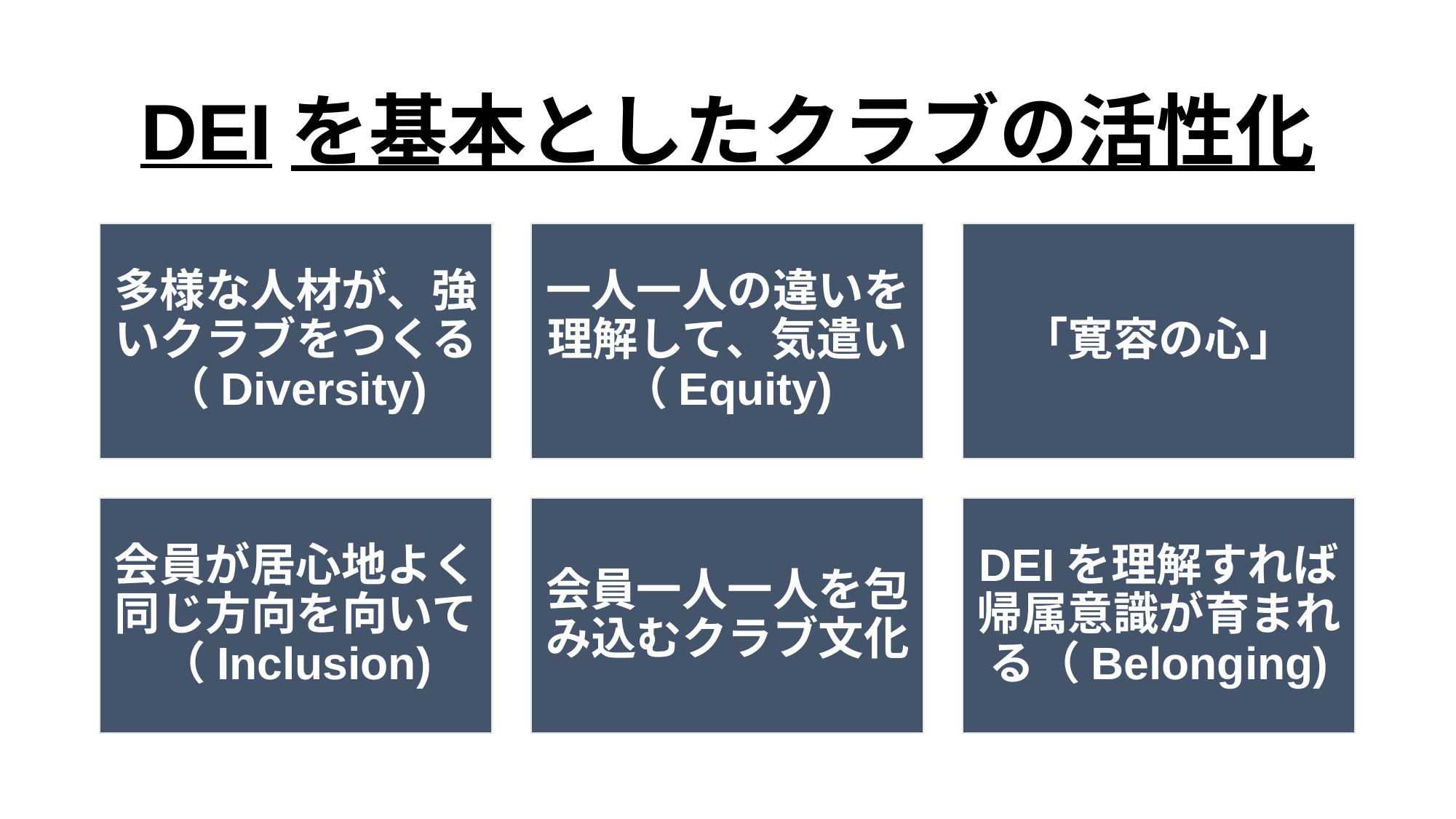

DEIを基本としたクラブの活性化
多様な人材が、強いクラブをつくる（Diversity)
一人一人の違いを理解して、気遣い（Equity)
「寛容の心」
会員が居心地よく同じ方向を向いて（Inclusion)
会員一人一人を包み込むクラブ文化
DEIを理解すれば帰属意識が育まれる（Belonging)